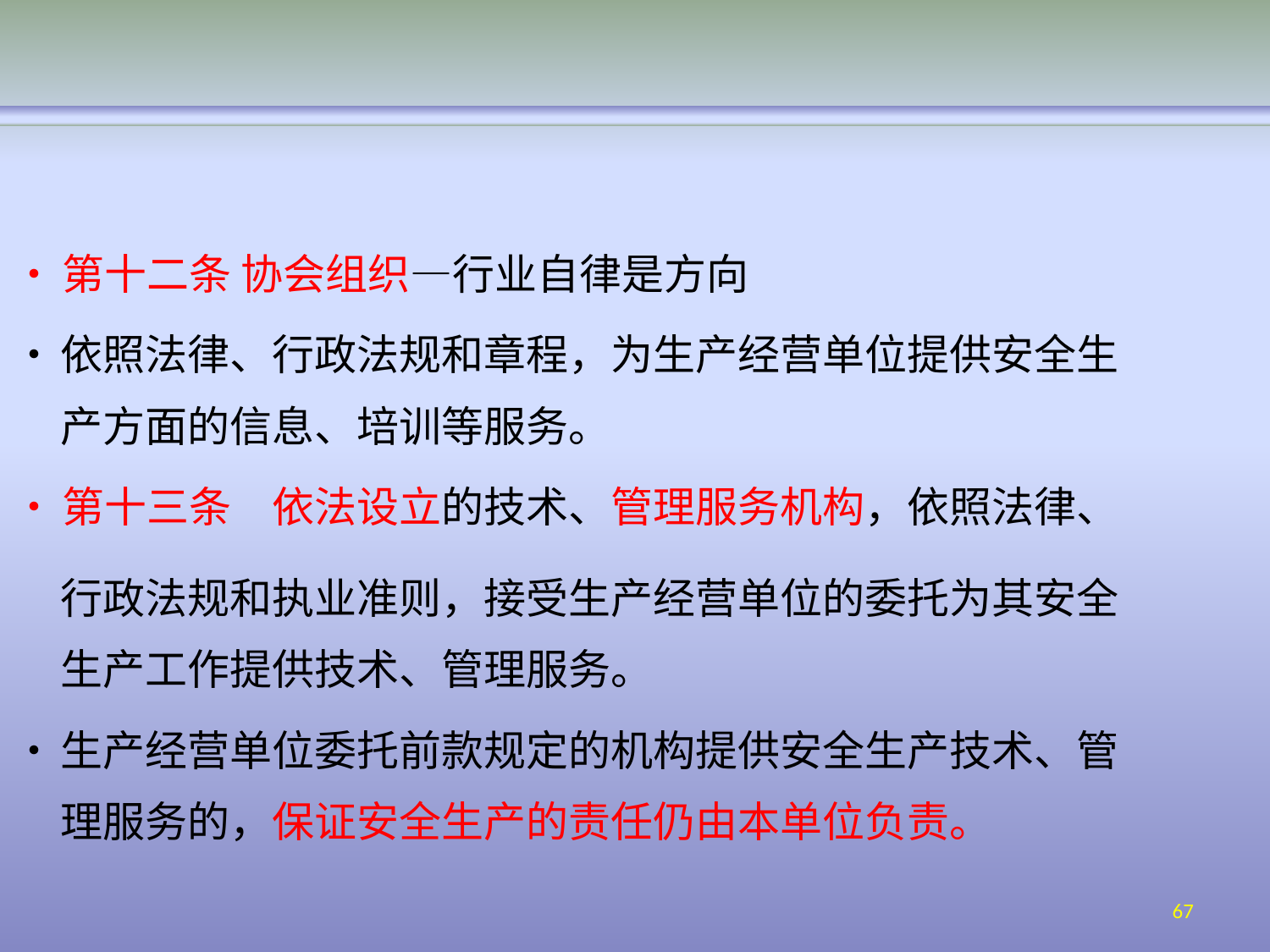

•	第十二条 协会组织—行业自律是方向
•	依照法律、行政法规和章程，为生产经营单位提供安全生 产方面的信息、培训等服务。
•	第十三条
依法设立的技术、管理服务机构，依照法律、
行政法规和执业准则，接受生产经营单位的委托为其安全 生产工作提供技术、管理服务。
•	生产经营单位委托前款规定的机构提供安全生产技术、管 理服务的，保证安全生产的责任仍由本单位负责。
67